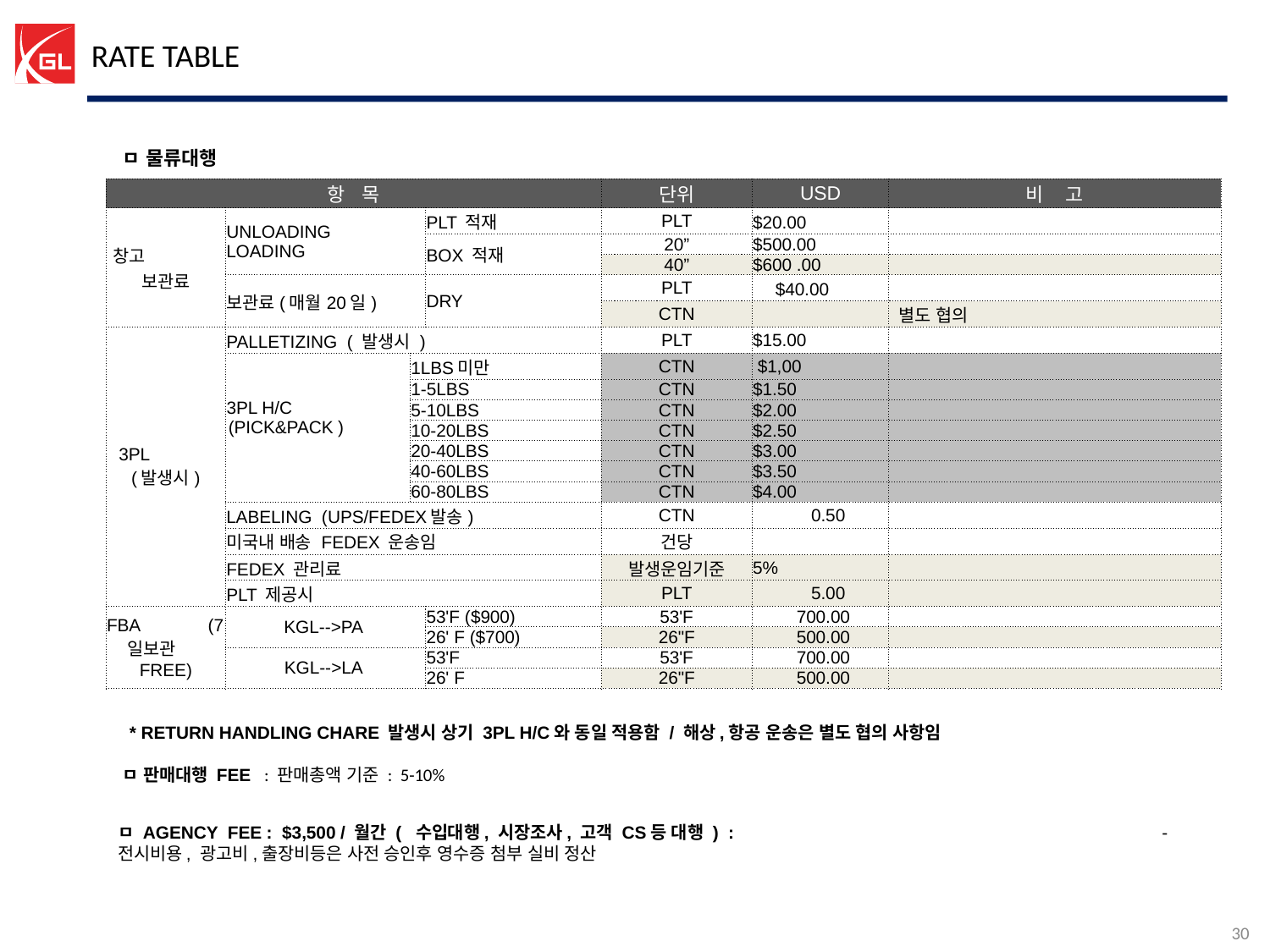

# RATE TABLE
  ㅁ 물류대행

| 항 목 |  |  |  | 단위 | USD | 비 고 |
| --- | --- | --- | --- | --- | --- | --- |
| 창고 보관료 | UNLOADING LOADING |  | PLT 적재 | PLT | $20.00 |  |
|  |  |  | BOX 적재 | 20” | $500.00 |  |
|  |  |  |  | 40” | $600 .00 |  |
|  | 보관료(매월20일) |  | DRY | PLT | $40.00 |  |
|  |  |  |  | CTN |  | 별도 협의 |
| 3PL (발생시) | PALLETIZING ( 발생시 ) |  |  | PLT | $15.00 |  |
|  | 3PL H/C (PICK&PACK ) | 1LBS미만 |  | CTN | $1,00 |  |
|  |  | 1-5LBS |  | CTN | $1.50 |  |
|  |  | 5-10LBS |  | CTN | $2.00 |  |
|  |  | 10-20LBS |  | CTN | $2.50 |  |
|  |  | 20-40LBS |  | CTN | $3.00 |  |
|  |  | 40-60LBS |  | CTN | $3.50 |  |
|  |  | 60-80LBS |  | CTN | $4.00 |  |
|  | LABELING (UPS/FEDEX발송) |  |  | CTN | 0.50 |  |
|  | 미국내 배송 FEDEX 운송임 |  |  | 건당 |  |  |
|  | FEDEX 관리료 |  |  | 발생운임기준 | 5% |  |
|  | PLT 제공시 |  |  | PLT | 5.00 |  |
| FBA (7일보관 FREE) | KGL-->PA |  | 53'F ($900) | 53'F | 700.00 |  |
|  |  |  | 26' F ($700) | 26"F | 500.00 |  |
|  | KGL-->LA |  | 53'F | 53'F | 700.00 |  |
|  |  |  | 26' F | 26"F | 500.00 |  |
  * RETURN HANDLING CHARE 발생시 상기 3PL H/C와 동일 적용함 / 해상,항공 운송은 별도 협의 사항임

  ㅁ 판매대행 FEE   : 판매총액 기준 :  5-10%

ㅁ AGENCY  FEE :  $3,500 / 월간 (  수입대행, 시장조사, 고객 CS등 대행 )  :                                                                                        -  전시비용, 광고비,출장비등은 사전 승인후 영수증 첨부 실비 정산

30